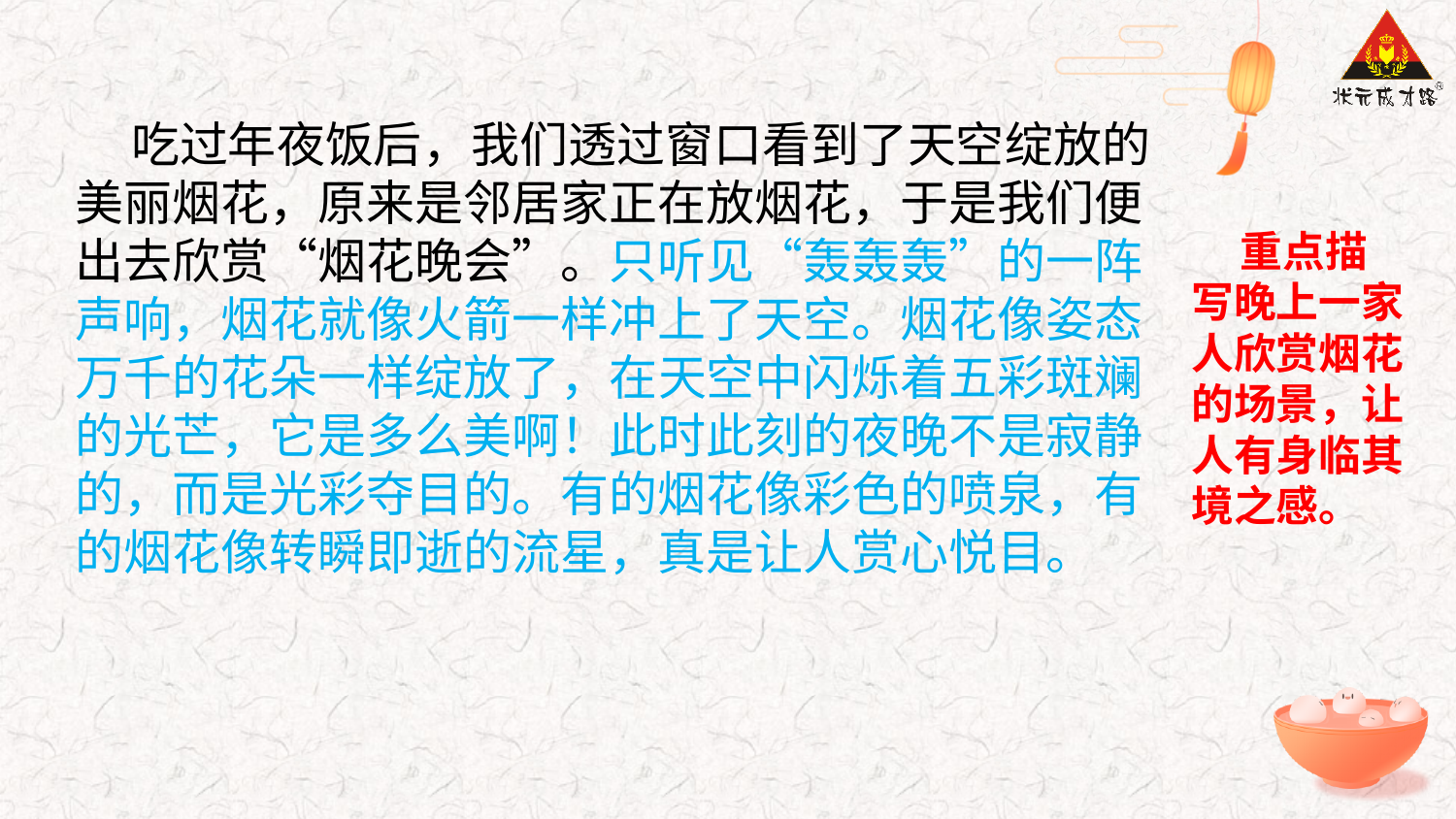

吃过年夜饭后，我们透过窗口看到了天空绽放的美丽烟花，原来是邻居家正在放烟花，于是我们便出去欣赏“烟花晚会”。只听见“轰轰轰”的一阵声响，烟花就像火箭一样冲上了天空。烟花像姿态万千的花朵一样绽放了，在天空中闪烁着五彩斑斓的光芒，它是多么美啊！此时此刻的夜晚不是寂静的，而是光彩夺目的。有的烟花像彩色的喷泉，有的烟花像转瞬即逝的流星，真是让人赏心悦目。
    重点描写晚上一家人欣赏烟花的场景，让人有身临其境之感。